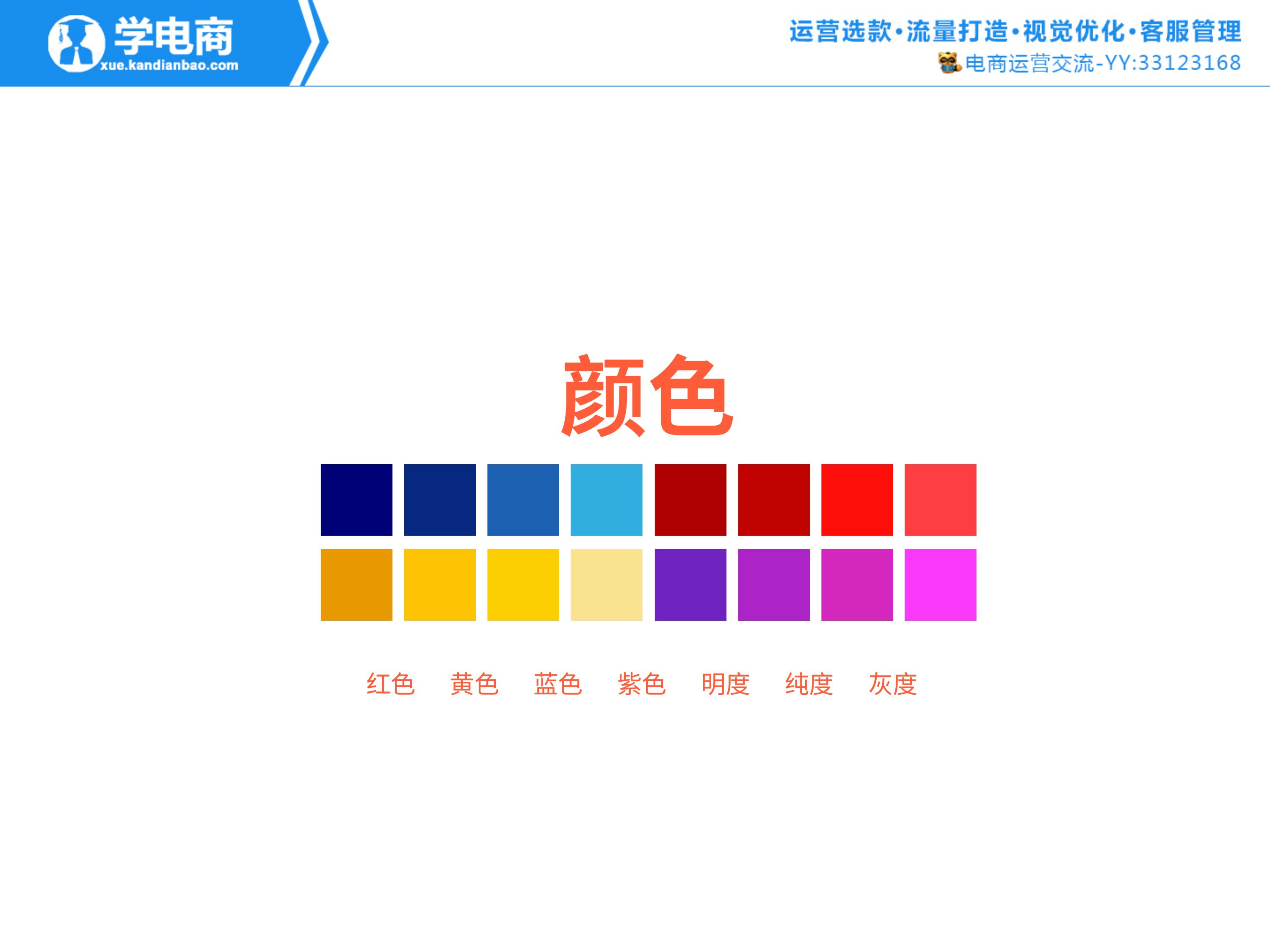

颜色

红色
黄色
蓝色
紫色
明度
纯度
灰度